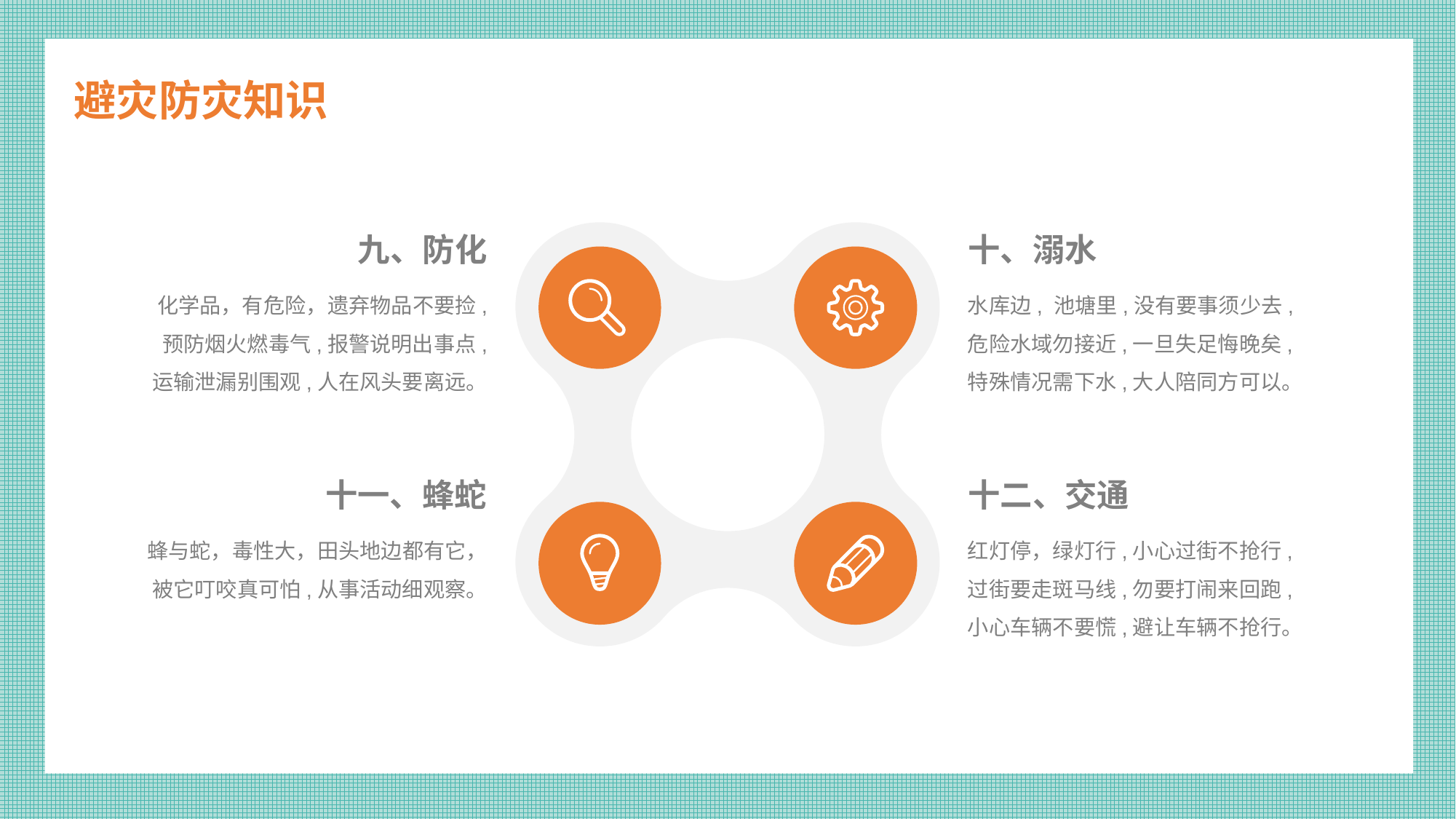

避灾防灾知识

九、防化
十、溺水

化学品，有危险，遗弃物品不要捡,
预防烟火燃毒气,报警说明出事点,
运输泄漏别围观,人在风头要离远。
水库边, 池塘里,没有要事须少去,
危险水域勿接近,一旦失足悔晚矣,
特殊情况需下水,大人陪同方可以。

十一、蜂蛇
十二、交通

蜂与蛇，毒性大，田头地边都有它，
被它叮咬真可怕,从事活动细观察。
红灯停，绿灯行,小心过街不抢行,
过街要走斑马线,勿要打闹来回跑,
小心车辆不要慌,避让车辆不抢行。